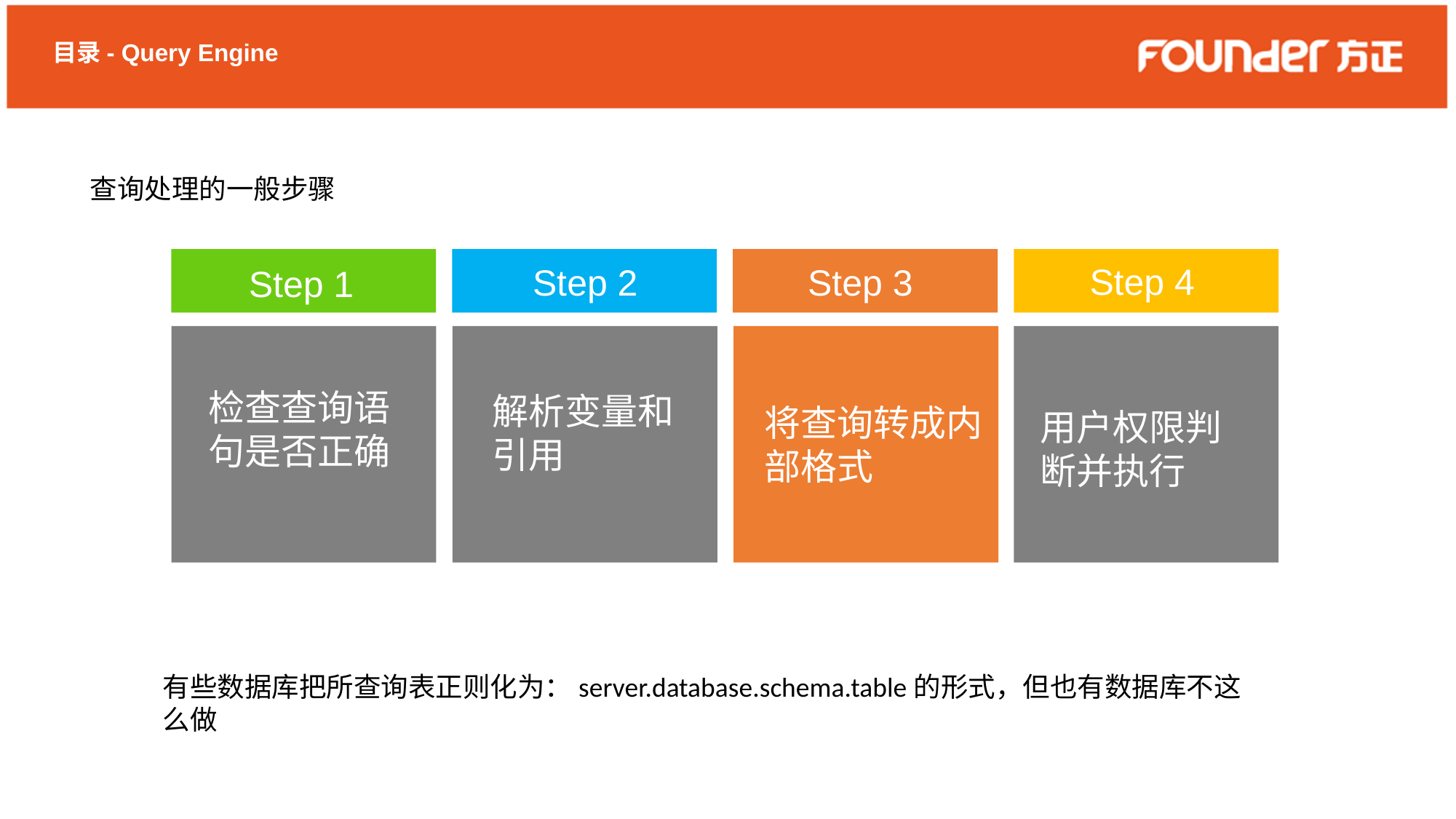

目录- Query Engine
查询处理的一般步骤

Step 1

检查查询语句是否正确

Step 2

解析变量和引用

Step 3

将查询转成内部格式

Step 4

用户权限判断并执行
有些数据库把所查询表正则化为：server.database.schema.table的形式，但也有数据库不这么做